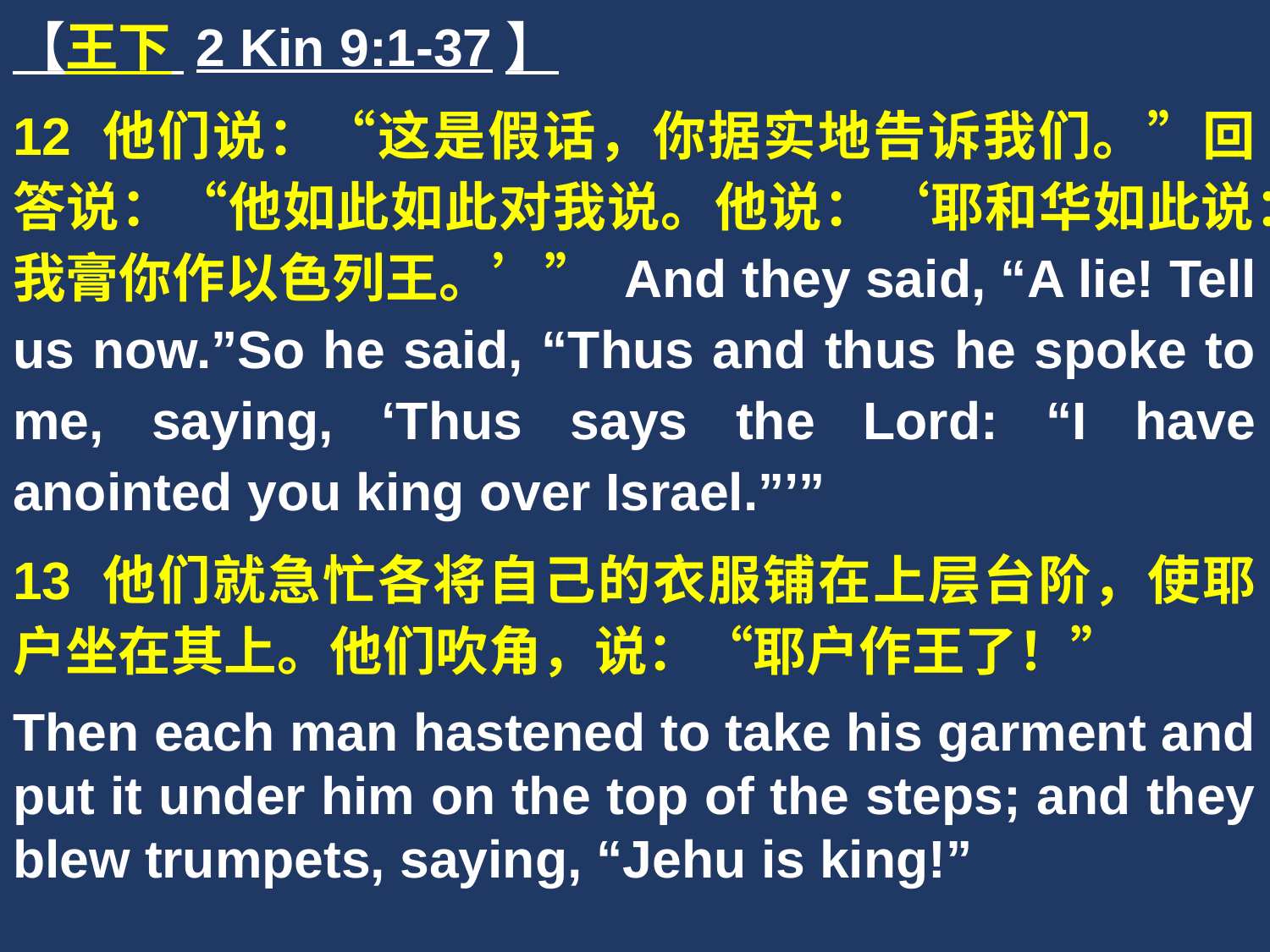

【王下 2 Kin 9:1-37】
12 他们说：“这是假话，你据实地告诉我们。”回答说：“他如此如此对我说。他说：‘耶和华如此说：我膏你作以色列王。’” And they said, “A lie! Tell us now.”So he said, “Thus and thus he spoke to me, saying, ‘Thus says the Lord: “I have anointed you king over Israel.”’”
13 他们就急忙各将自己的衣服铺在上层台阶，使耶户坐在其上。他们吹角，说：“耶户作王了！”
Then each man hastened to take his garment and put it under him on the top of the steps; and they blew trumpets, saying, “Jehu is king!”